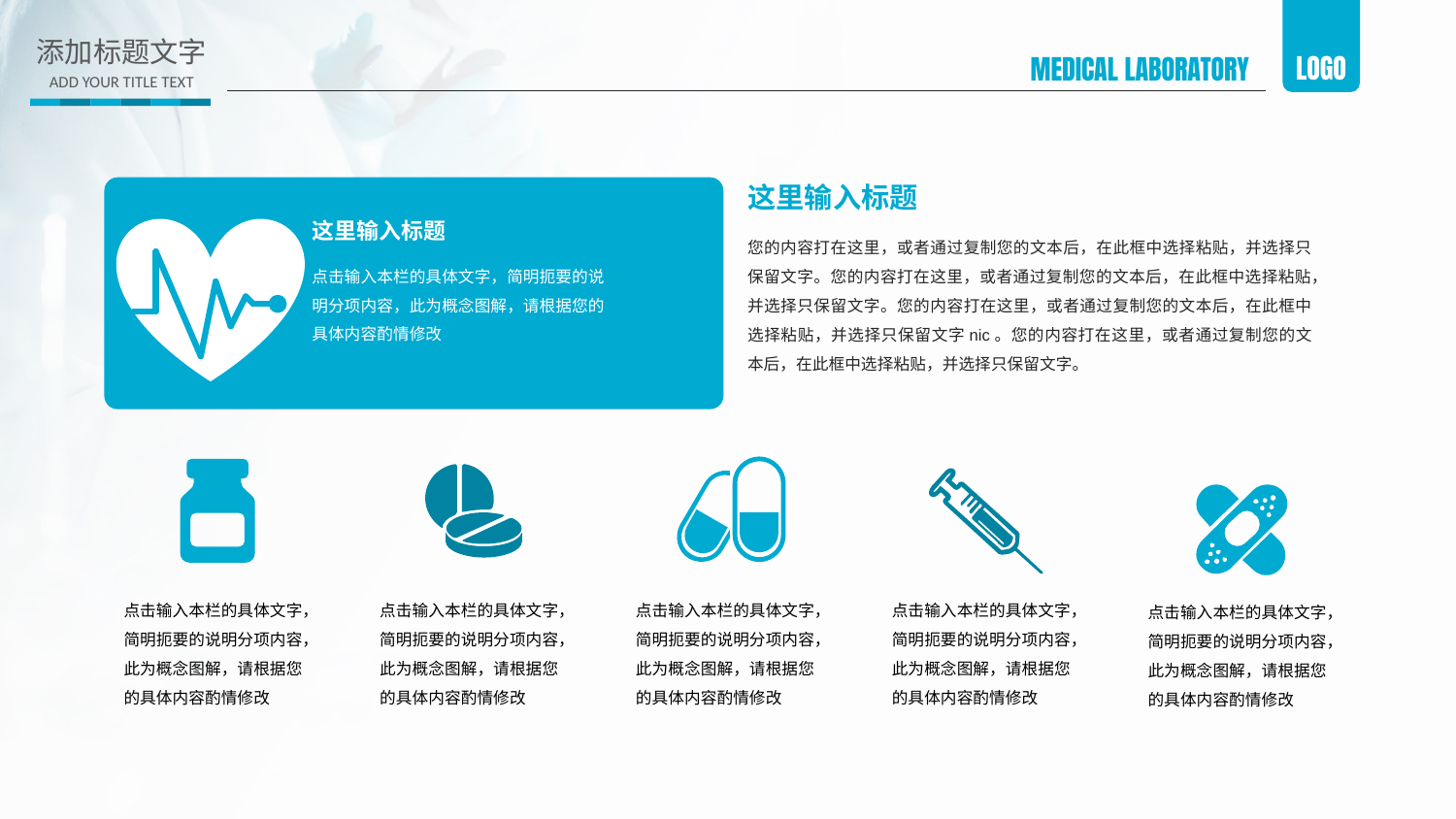

添加标题文字
ADD YOUR TITLE TEXT

这里输入标题

这里输入标题
点击输入本栏的具体文字，简明扼要的说明分项内容，此为概念图解，请根据您的具体内容酌情修改
您的内容打在这里，或者通过复制您的文本后，在此框中选择粘贴，并选择只保留文字。您的内容打在这里，或者通过复制您的文本后，在此框中选择粘贴，并选择只保留文字。您的内容打在这里，或者通过复制您的文本后，在此框中选择粘贴，并选择只保留文字nic。您的内容打在这里，或者通过复制您的文本后，在此框中选择粘贴，并选择只保留文字。

点击输入本栏的具体文字，简明扼要的说明分项内容，此为概念图解，请根据您的具体内容酌情修改
点击输入本栏的具体文字，简明扼要的说明分项内容，此为概念图解，请根据您的具体内容酌情修改
点击输入本栏的具体文字，简明扼要的说明分项内容，此为概念图解，请根据您的具体内容酌情修改
点击输入本栏的具体文字，简明扼要的说明分项内容，此为概念图解，请根据您的具体内容酌情修改
点击输入本栏的具体文字，简明扼要的说明分项内容，此为概念图解，请根据您的具体内容酌情修改